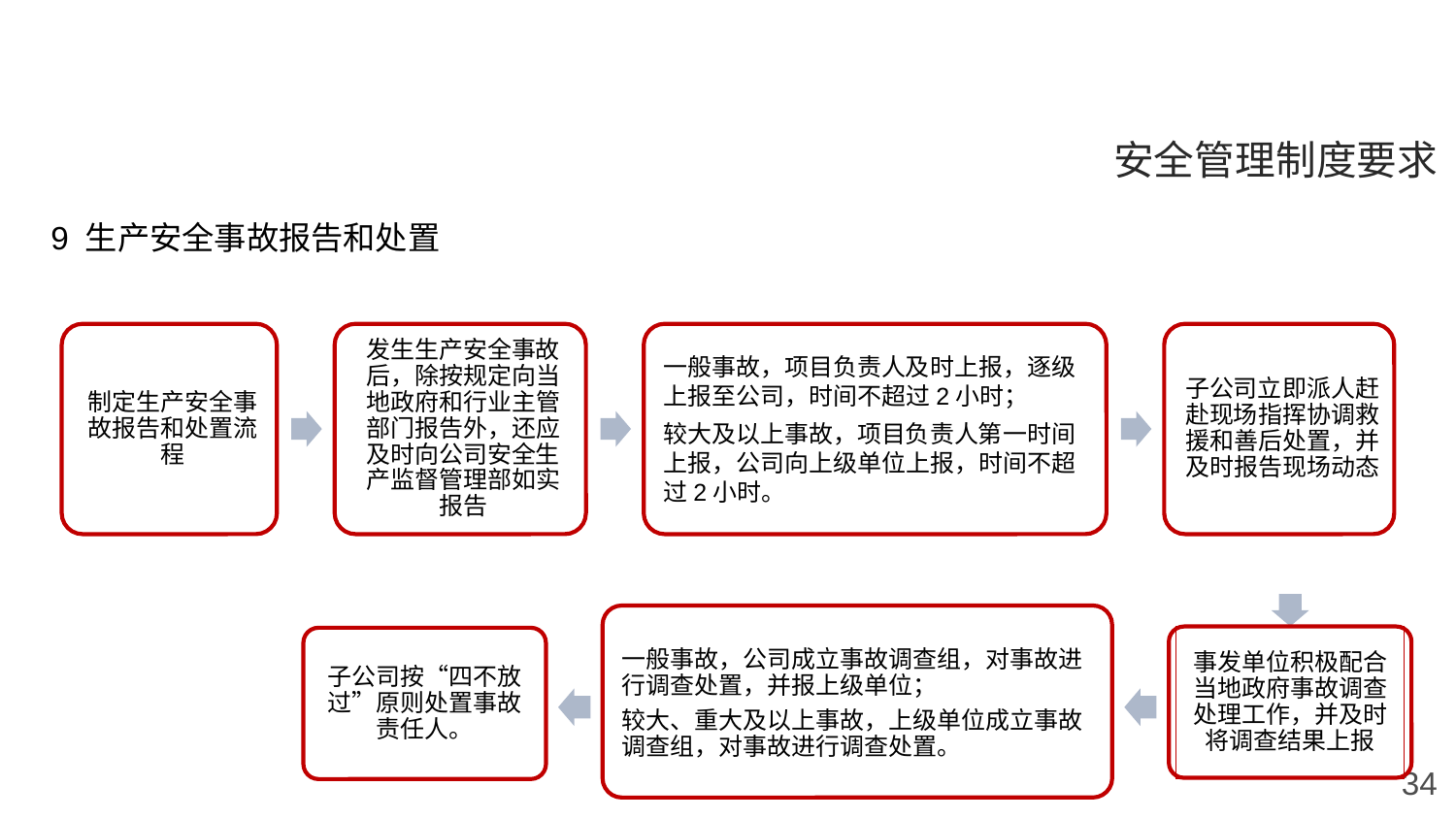

安全管理制度要求
9 生产安全事故报告和处置
制定生产安全事故报告和处置流程

发生生产安全事故后，除按规定向当地政府和行业主管部门报告外，还应及时向公司安全生产监督管理部如实报告

一般事故，项目负责人及时上报，逐级上报至公司，时间不超过2小时；
较大及以上事故，项目负责人第一时间上报，公司向上级单位上报，时间不超过2小时。

子公司立即派人赶赴现场指挥协调救援和善后处置，并及时报告现场动态

事发单位积极配合当地政府事故调查处理工作，并及时将调查结果上报

子公司按“四不放过”原则处置事故责任人。
一般事故，公司成立事故调查组，对事故进行调查处置，并报上级单位；
较大、重大及以上事故，上级单位成立事故调查组，对事故进行调查处置。